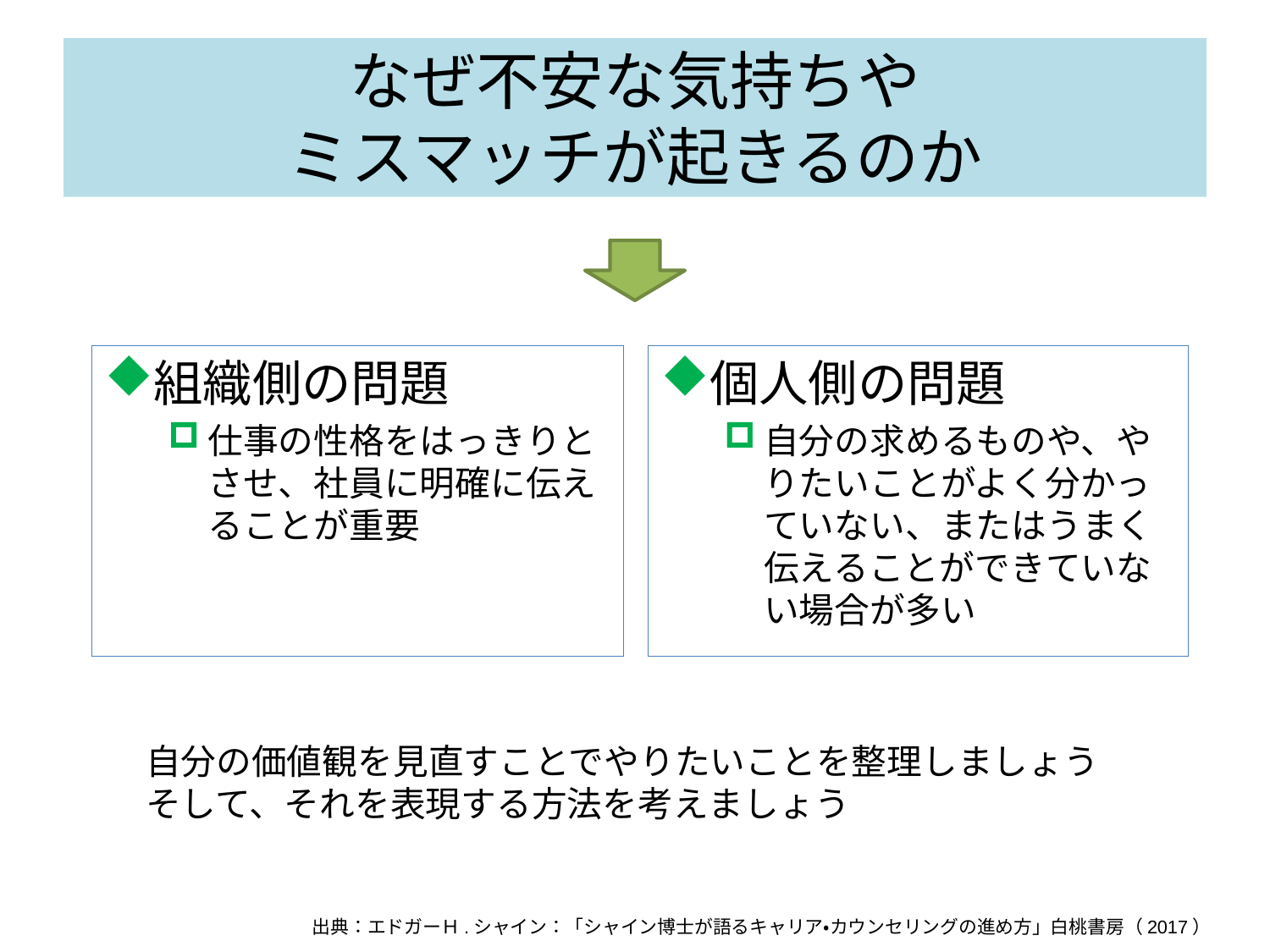

# なぜ不安な気持ちや ミスマッチが起きるのか

組織側の問題
仕事の性格をはっきりとさせ、社員に明確に伝えることが重要
個人側の問題
自分の求めるものや、やりたいことがよく分かっていない、またはうまく伝えることができていない場合が多い
自分の価値観を見直すことでやりたいことを整理しましょうそして、それを表現する方法を考えましょう
出典：エドガーＨ.シャイン：「シャイン博士が語るキャリア・カウンセリングの進め方」白桃書房（2017）